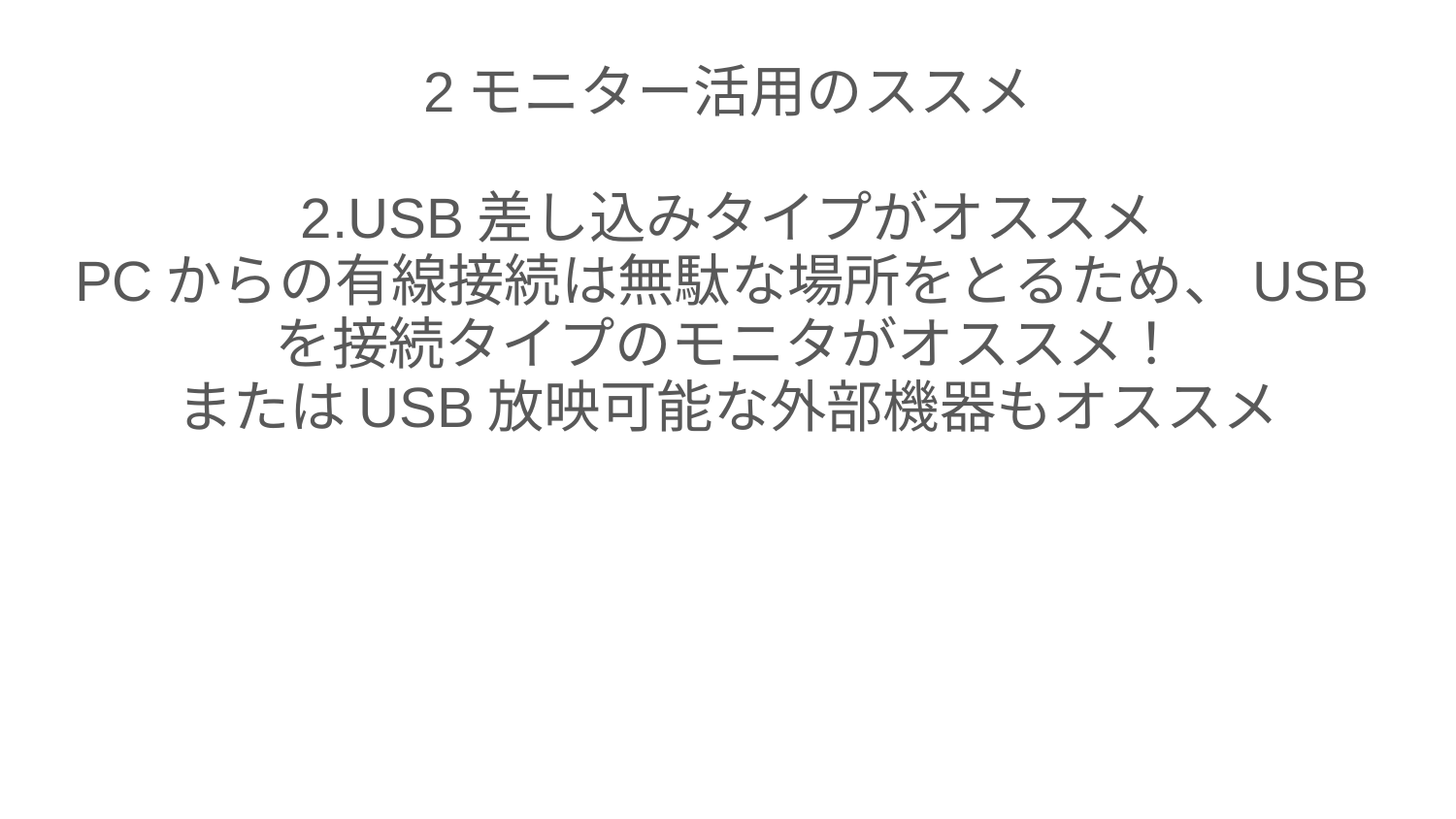

2モニター活用のススメ

2.USB差し込みタイプがオススメ
PCからの有線接続は無駄な場所をとるため、USBを接続タイプのモニタがオススメ！
またはUSB放映可能な外部機器もオススメ